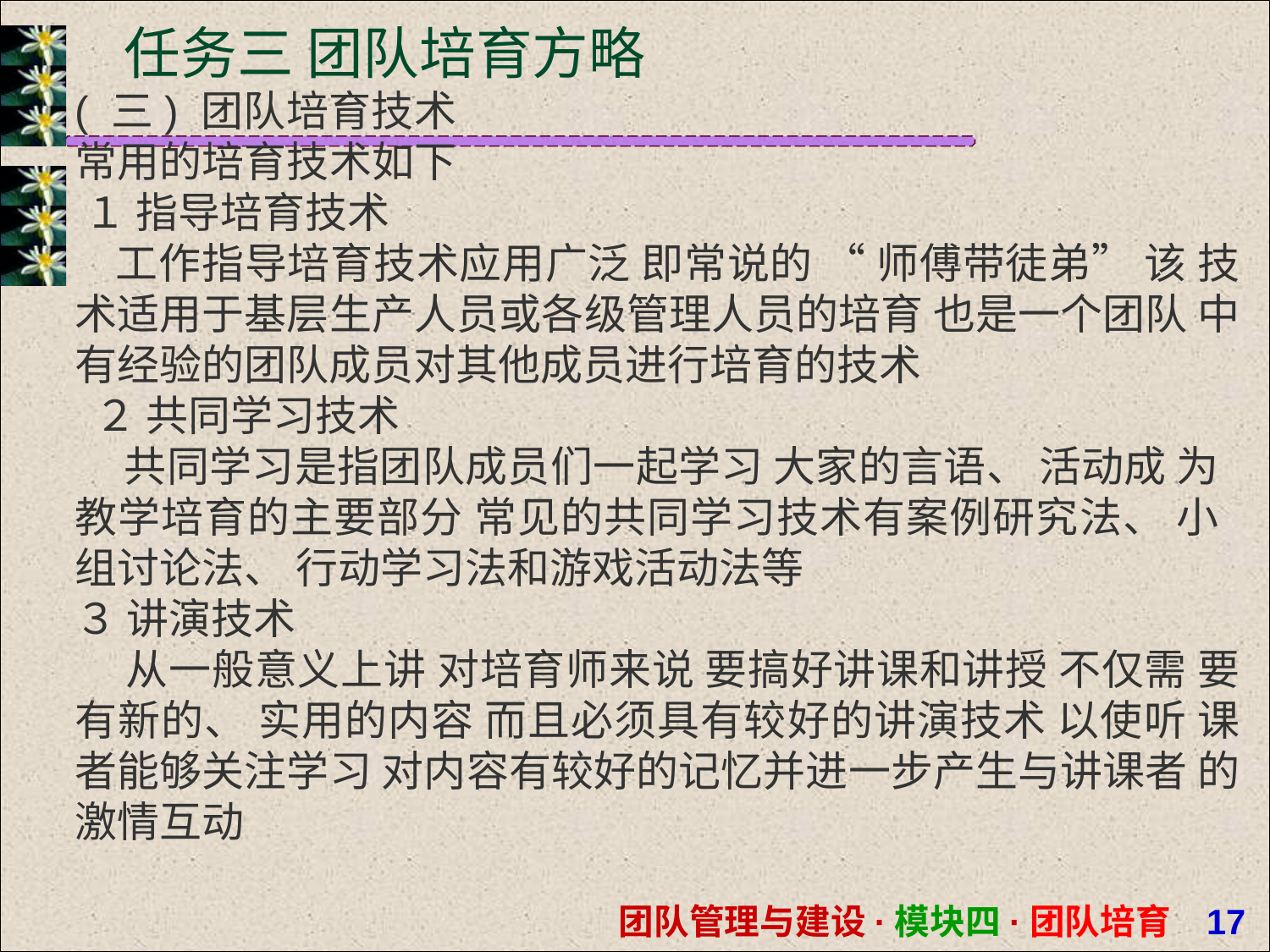

# 任务三 团队培育方略

( 三) 团队培育技术 常用的培育技术如下  １ 指导培育技术
   工作指导培育技术应用广泛 即常说的 “ 师傅带徒弟” 该 技术适用于基层生产人员或各级管理人员的培育 也是一个团队 中有经验的团队成员对其他成员进行培育的技术
 ２ 共同学习技术
    共同学习是指团队成员们一起学习 大家的言语、 活动成 为教学培育的主要部分 常见的共同学习技术有案例研究法、 小组讨论法、 行动学习法和游戏活动法等
３ 讲演技术
    从一般意义上讲 对培育师来说 要搞好讲课和讲授 不仅需 要有新的、 实用的内容 而且必须具有较好的讲演技术 以使听 课者能够关注学习 对内容有较好的记忆并进一步产生与讲课者 的激情互动

团队管理与建设·模块四·团队培育 17